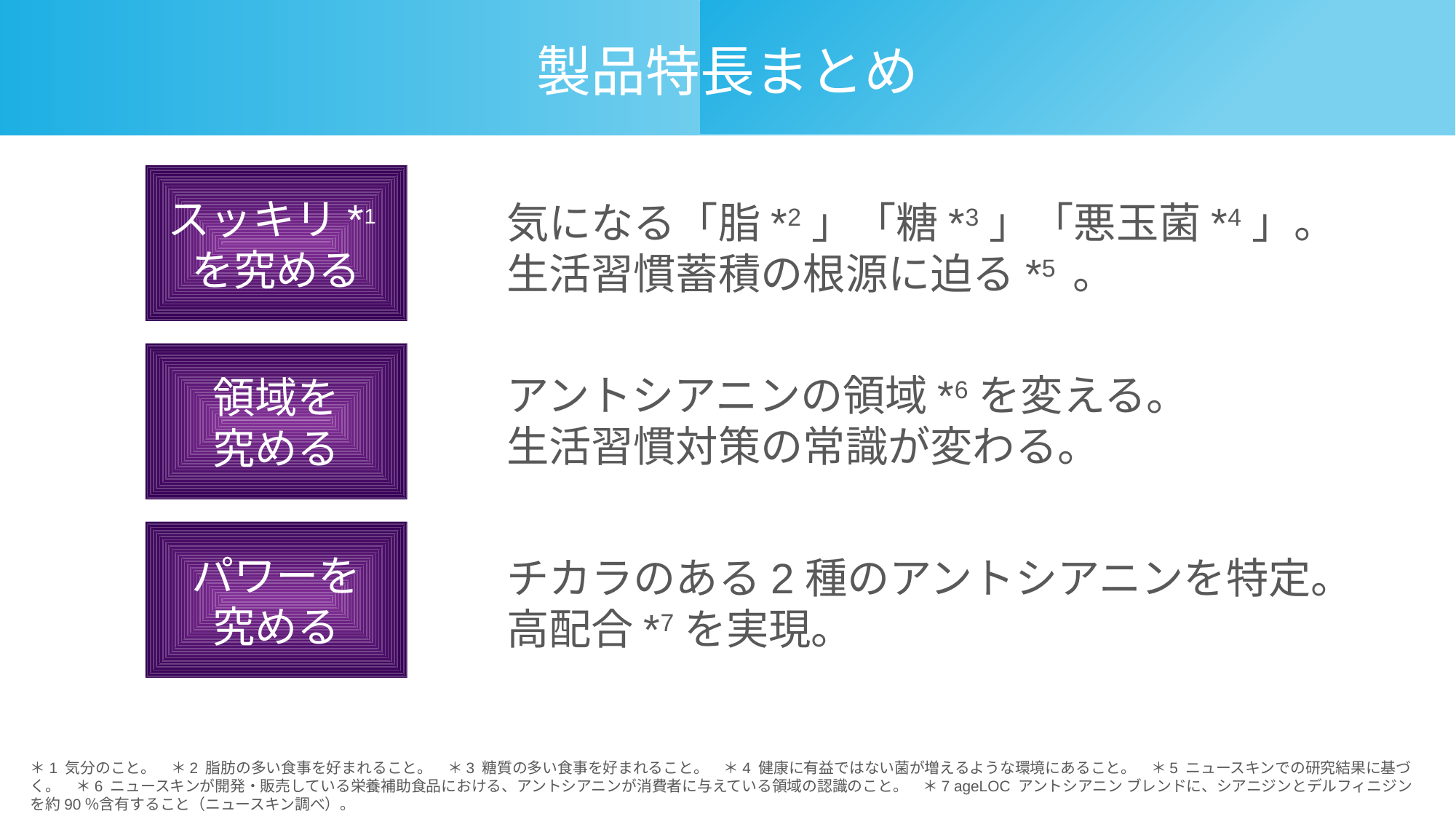

製品特長まとめ
スッキリ*1を究める
気になる「脂*2」「糖*3」「悪玉菌*4」。
生活習慣蓄積の根源に迫る*5 。
領域を
究める
アントシアニンの領域*6を変える。
生活習慣対策の常識が変わる。
パワーを
究める
チカラのある2種のアントシアニンを特定。
高配合*7を実現。
＊1 気分のこと。　＊2 脂肪の多い食事を好まれること。　＊3 糖質の多い食事を好まれること。　＊4 健康に有益ではない菌が増えるような環境にあること。　＊5 ニュースキンでの研究結果に基づく。　＊6 ニュースキンが開発・販売している栄養補助食品における、アントシアニンが消費者に与えている領域の認識のこと。　＊7 ageLOC アントシアニン ブレンドに、シアニジンとデルフィニジンを約90％含有すること（ニュースキン調べ）。